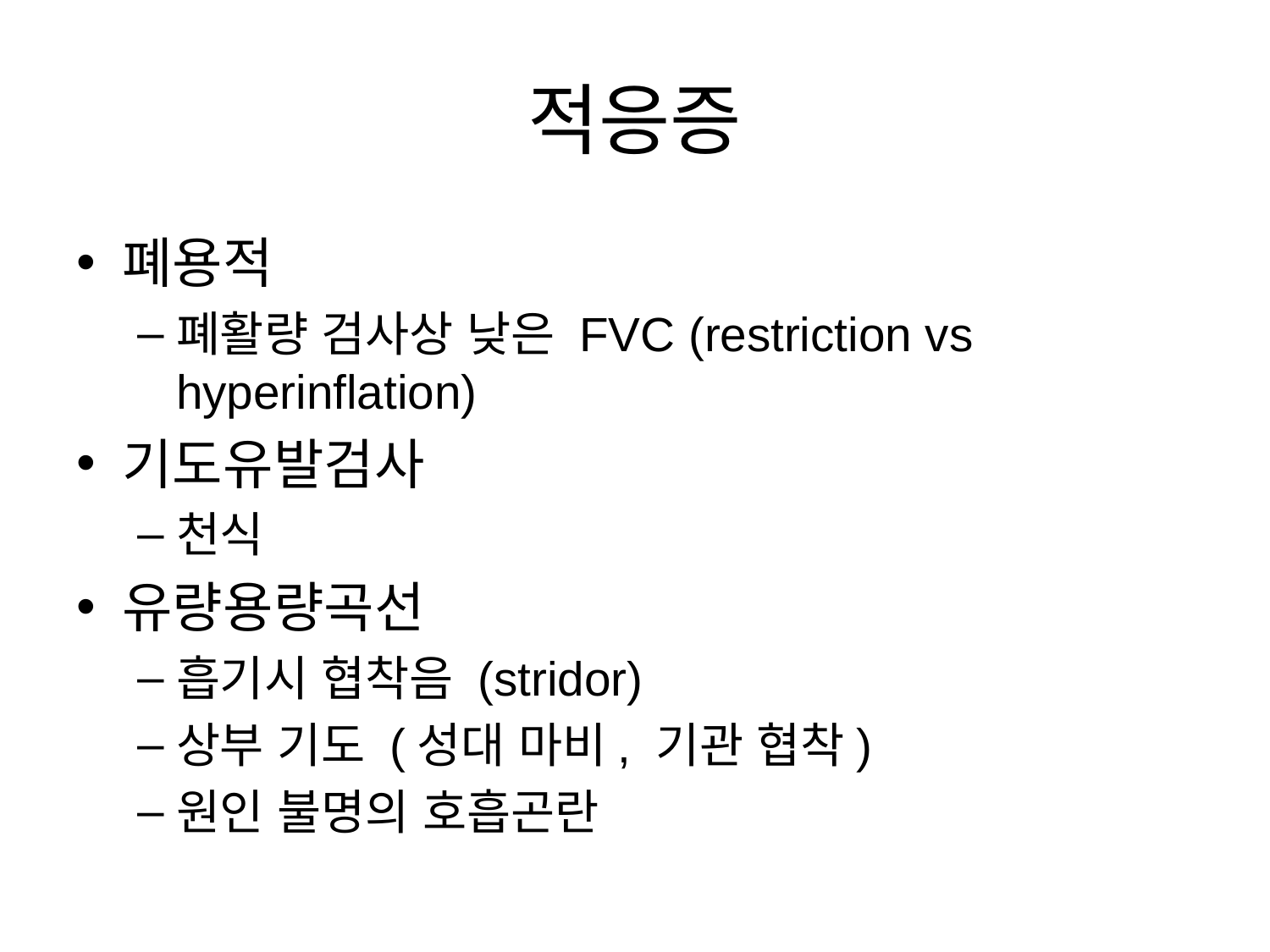

# 적응증
폐용적
폐활량 검사상 낮은 FVC (restriction vs hyperinflation)
기도유발검사
천식
유량용량곡선
흡기시 협착음 (stridor)
상부 기도 (성대 마비, 기관 협착)
원인 불명의 호흡곤란